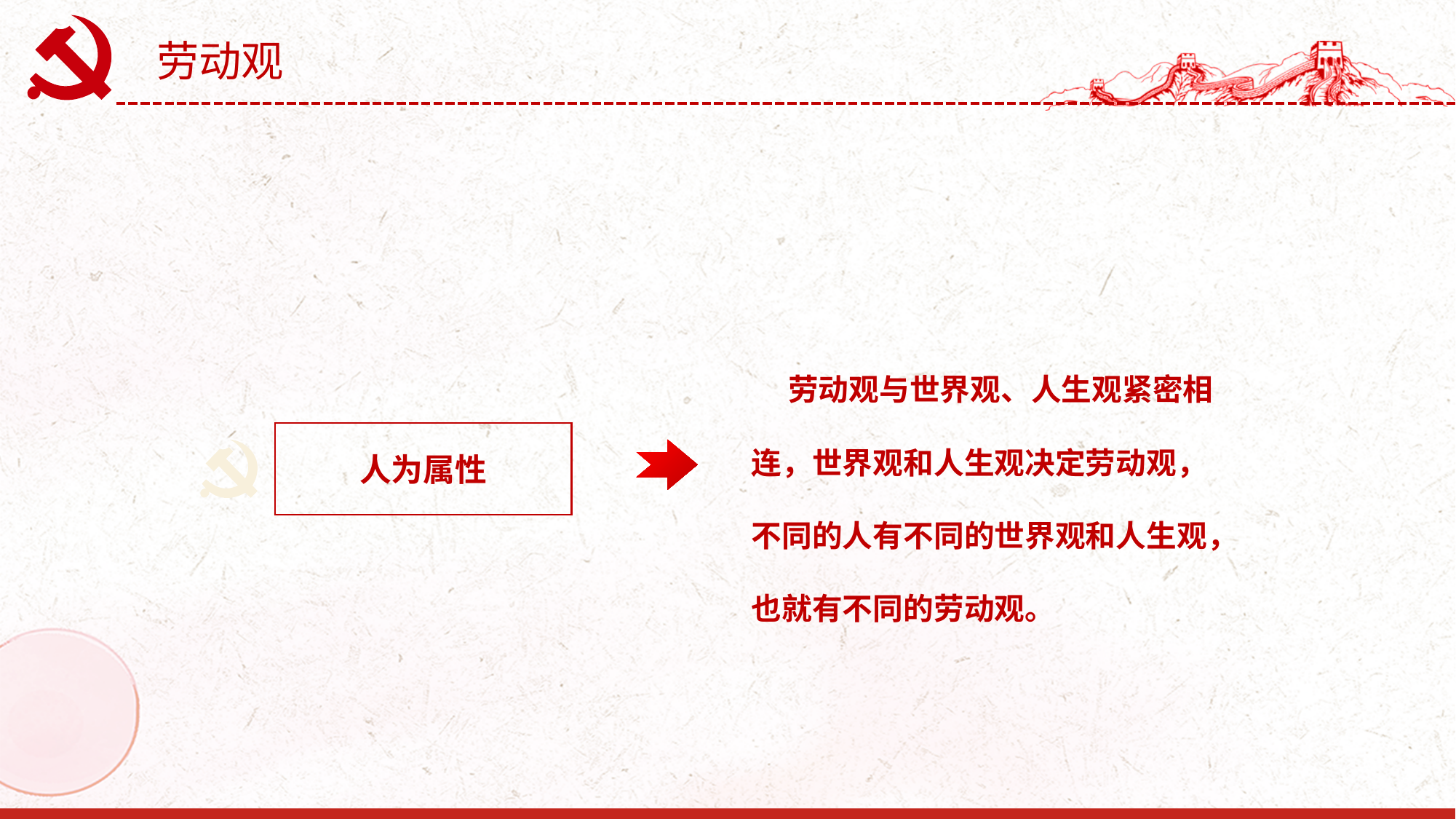

劳动观
    劳动观与世界观、人生观紧密相连，世界观和人生观决定劳动观，不同的人有不同的世界观和人生观，也就有不同的劳动观。
人为属性